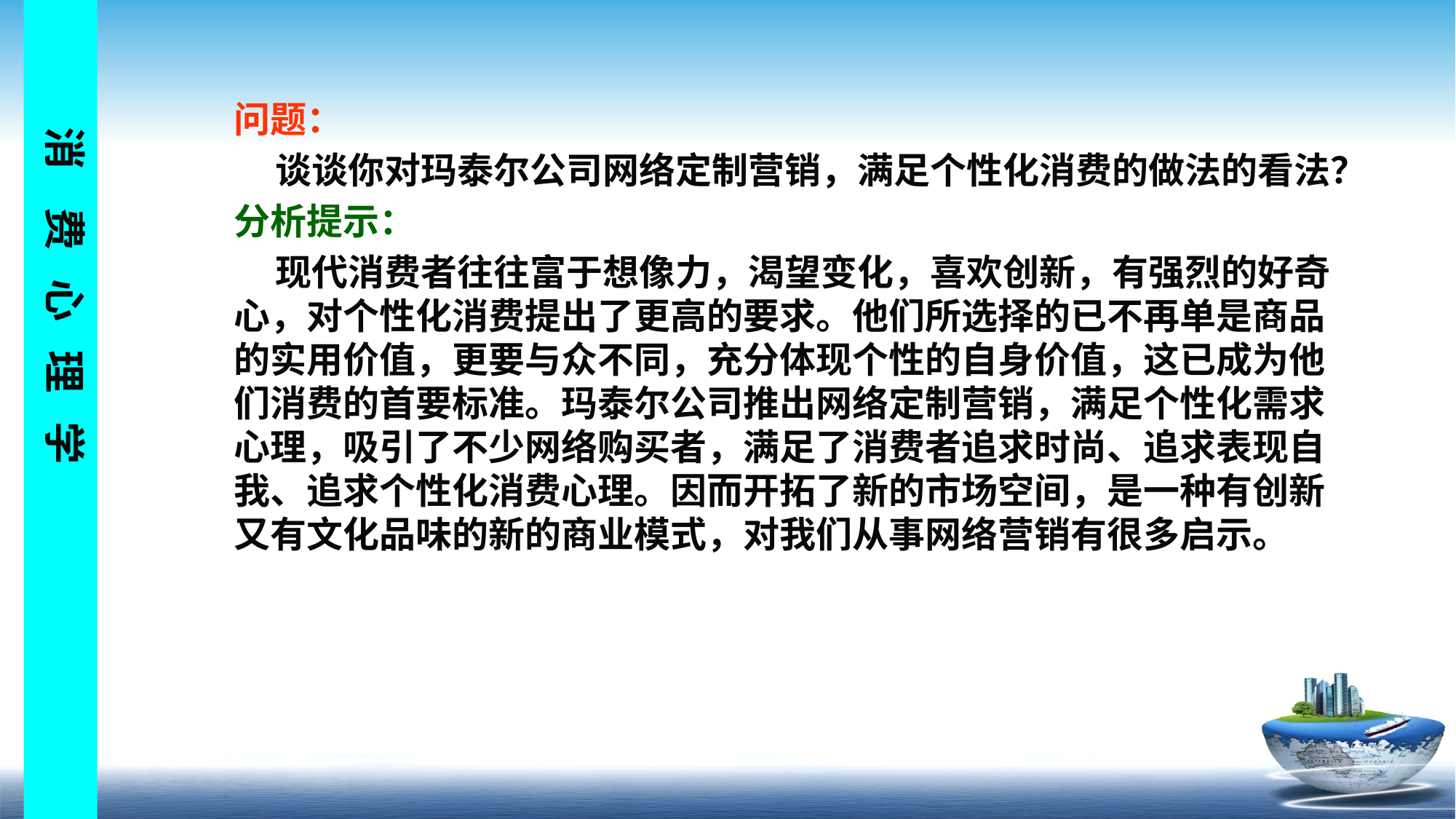

问题：
    谈谈你对玛泰尔公司网络定制营销，满足个性化消费的做法的看法？
分析提示：
    现代消费者往往富于想像力，渴望变化，喜欢创新，有强烈的好奇心，对个性化消费提出了更高的要求。他们所选择的已不再单是商品的实用价值，更要与众不同，充分体现个性的自身价值，这已成为他们消费的首要标准。玛泰尔公司推出网络定制营销，满足个性化需求心理，吸引了不少网络购买者，满足了消费者追求时尚、追求表现自我、追求个性化消费心理。因而开拓了新的市场空间，是一种有创新又有文化品味的新的商业模式，对我们从事网络营销有很多启示。